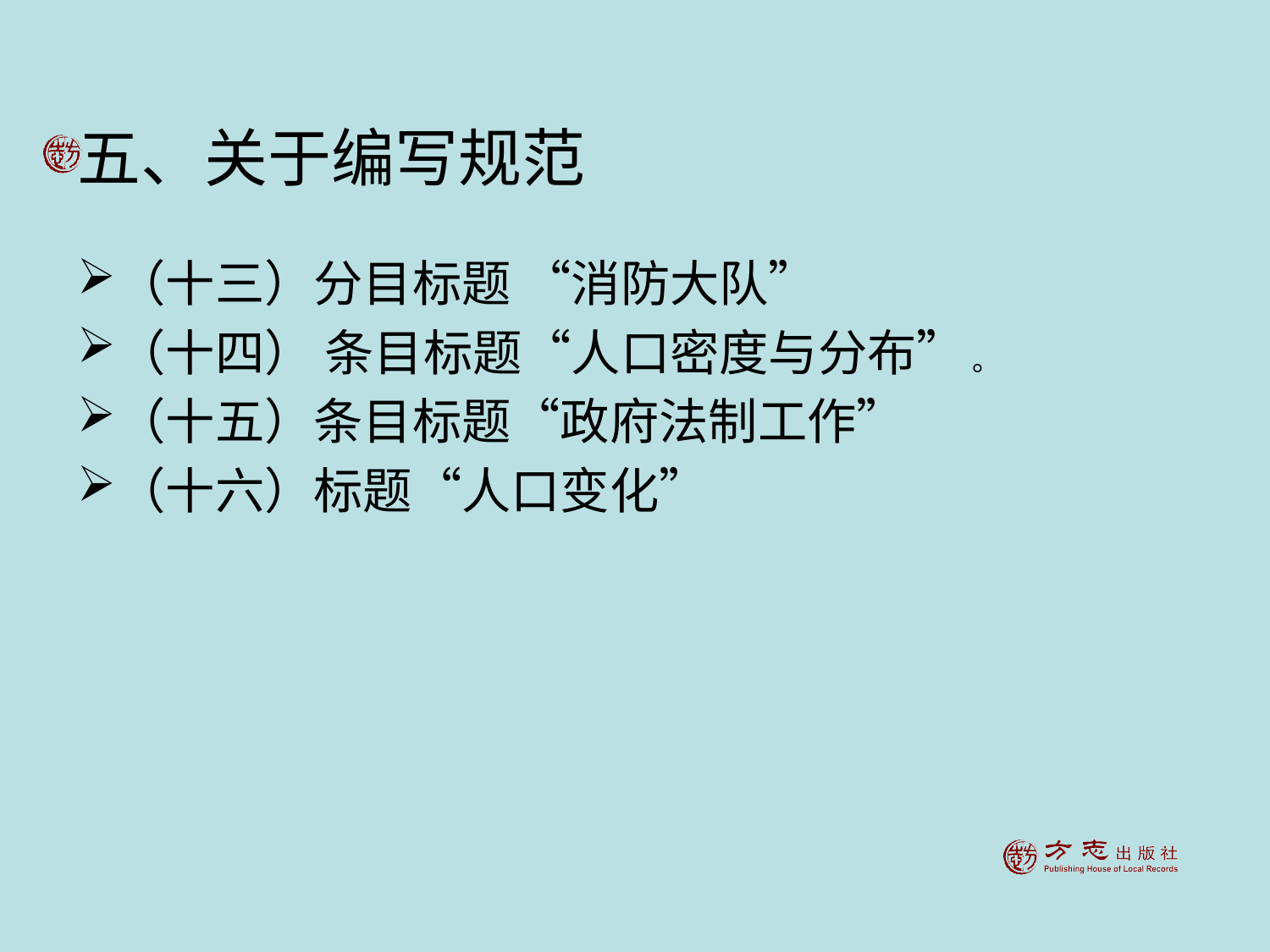

# 五、关于编写规范
（十三）分目标题 “消防大队”
（十四） 条目标题“人口密度与分布” 。
（十五）条目标题“政府法制工作”
（十六）标题“人口变化”